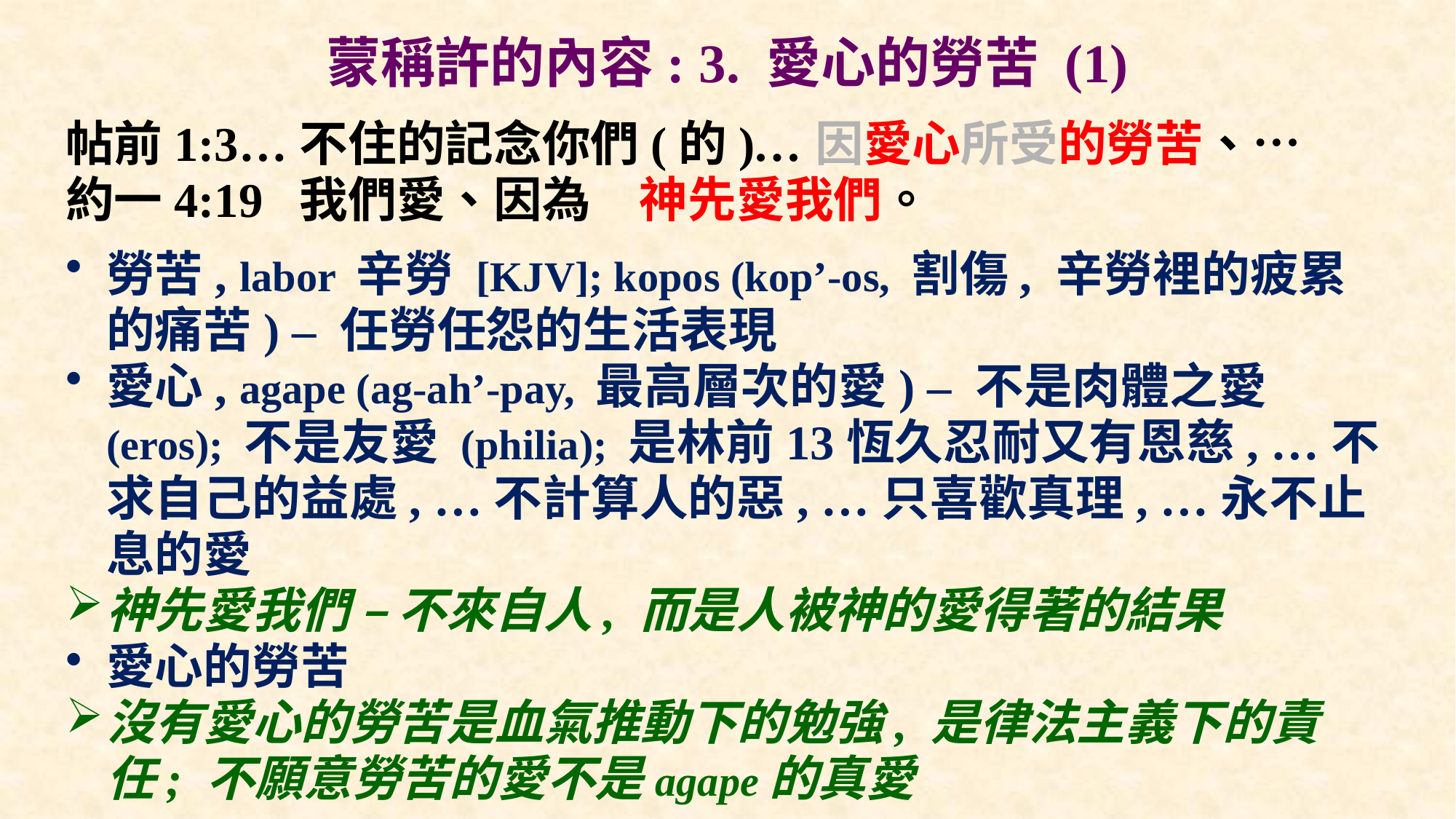

# 蒙稱許的內容: 3. 愛心的勞苦 (1)
帖前1:3…不住的記念你們(的)…因愛心所受的勞苦、…
約一4:19  我們愛、因為　神先愛我們。
勞苦, labor 辛勞 [KJV]; kopos (kop’-os, 割傷, 辛勞裡的疲累的痛苦) – 任勞任怨的生活表現
愛心, agape (ag-ah’-pay, 最高層次的愛) – 不是肉體之愛(eros); 不是友愛 (philia); 是林前13恆久忍耐又有恩慈, …不求自己的益處, …不計算人的惡, …只喜歡真理, …永不止息的愛
神先愛我們 – 不來自人, 而是人被神的愛得著的結果
愛心的勞苦
沒有愛心的勞苦是血氣推動下的勉強, 是律法主義下的責任; 不願意勞苦的愛不是agape的真愛